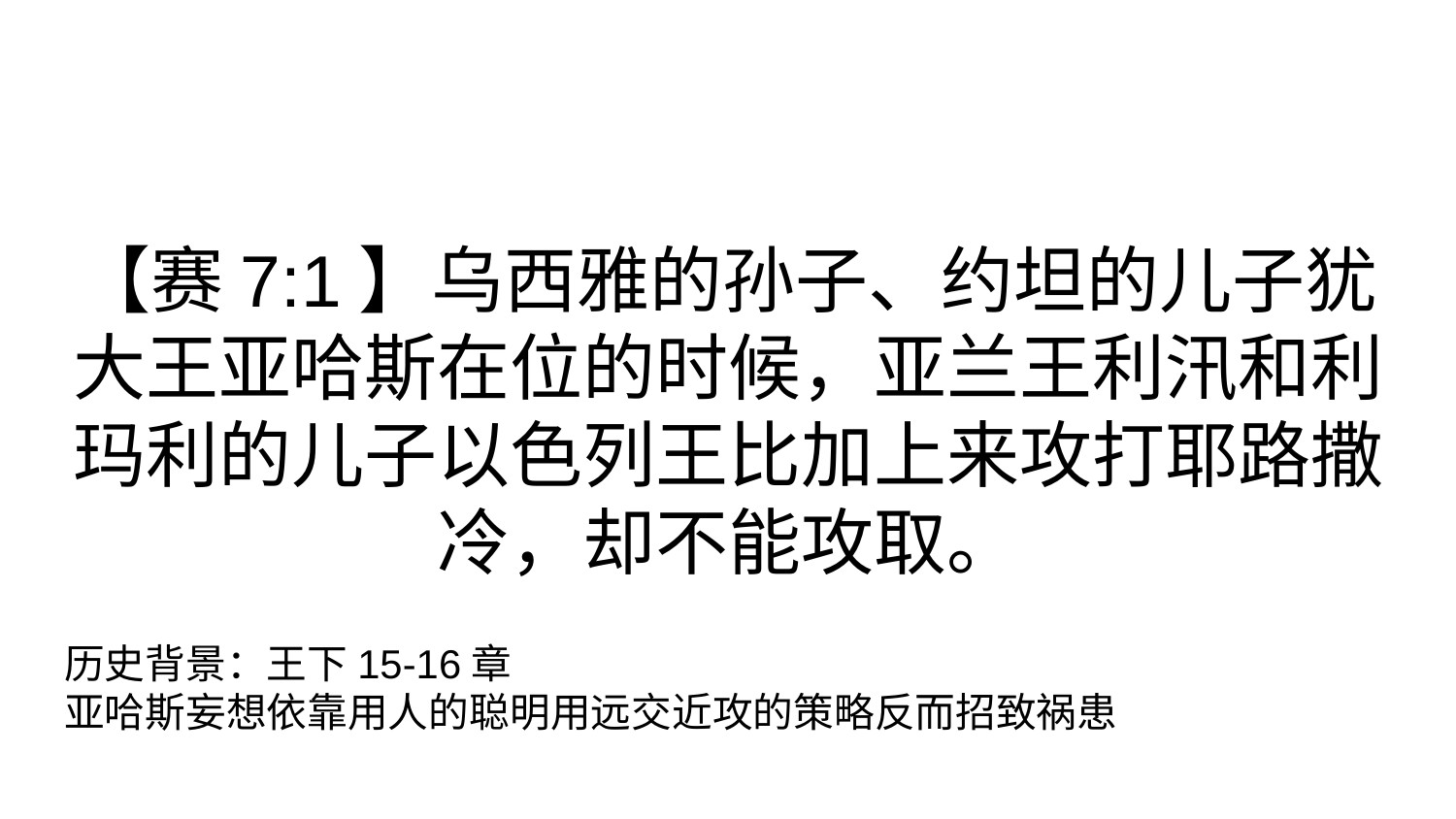

# 【赛7:1】乌西雅的孙子、约坦的儿子犹大王亚哈斯在位的时候，亚兰王利汛和利玛利的儿子以色列王比加上来攻打耶路撒冷，却不能攻取。
历史背景：王下15-16章
亚哈斯妄想依靠用人的聪明用远交近攻的策略反而招致祸患